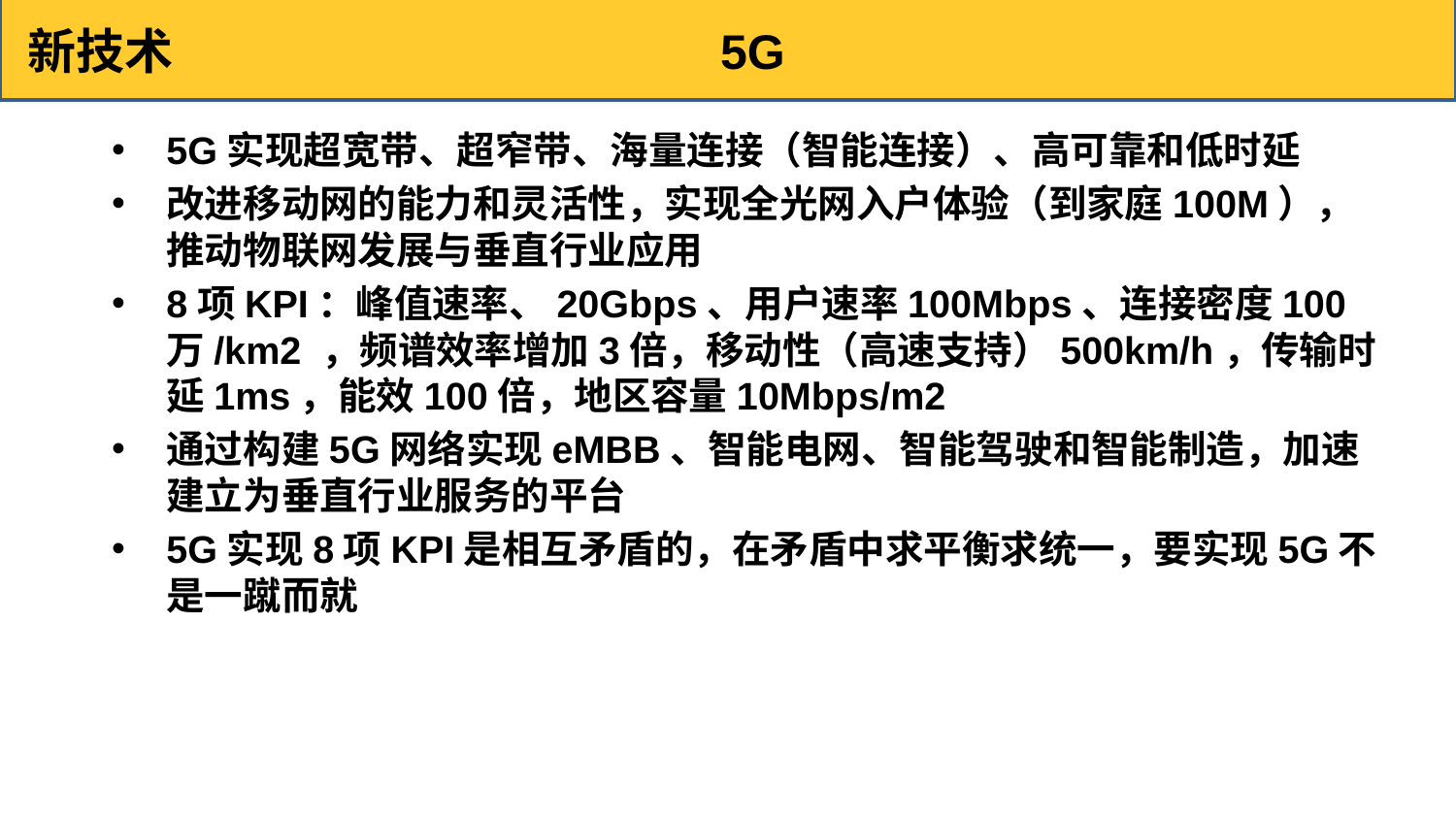

新技术                                                 5G

5G实现超宽带、超窄带、海量连接（智能连接）、高可靠和低时延
改进移动网的能力和灵活性，实现全光网入户体验（到家庭100M），推动物联网发展与垂直行业应用
8项KPI：峰值速率、20Gbps、用户速率100Mbps、连接密度100万/km2 ，频谱效率增加3倍，移动性（高速支持）500km/h，传输时延1ms，能效100倍，地区容量10Mbps/m2
通过构建5G网络实现eMBB、智能电网、智能驾驶和智能制造，加速建立为垂直行业服务的平台
5G实现8项KPI是相互矛盾的，在矛盾中求平衡求统一，要实现5G不是一蹴而就

44